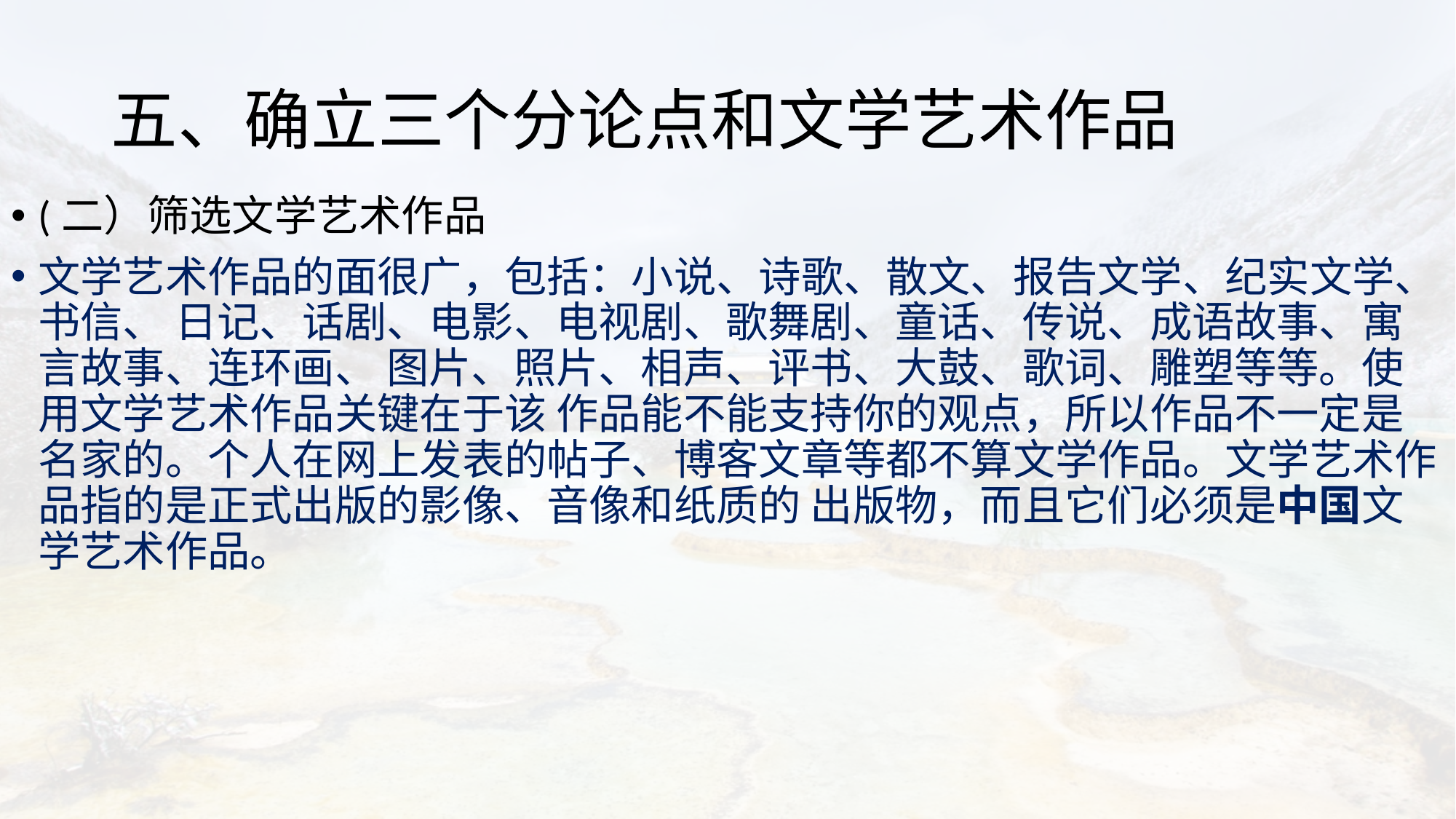

# 五、确立三个分论点和文学艺术作品
(二）	筛选文学艺术作品
文学艺术作品的面很广，包括：小说、诗歌、散文、报告文学、纪实文学、书信、 日记、话剧、电影、电视剧、歌舞剧、童话、传说、成语故事、寓言故事、连环画、 图片、照片、相声、评书、大鼓、歌词、雕塑等等。使用文学艺术作品关键在于该 作品能不能支持你的观点，所以作品不一定是名家的。个人在网上发表的帖子、博客文章等都不算文学作品。文学艺术作品指的是正式出版的影像、音像和纸质的 出版物，而且它们必须是中国文学艺术作品。